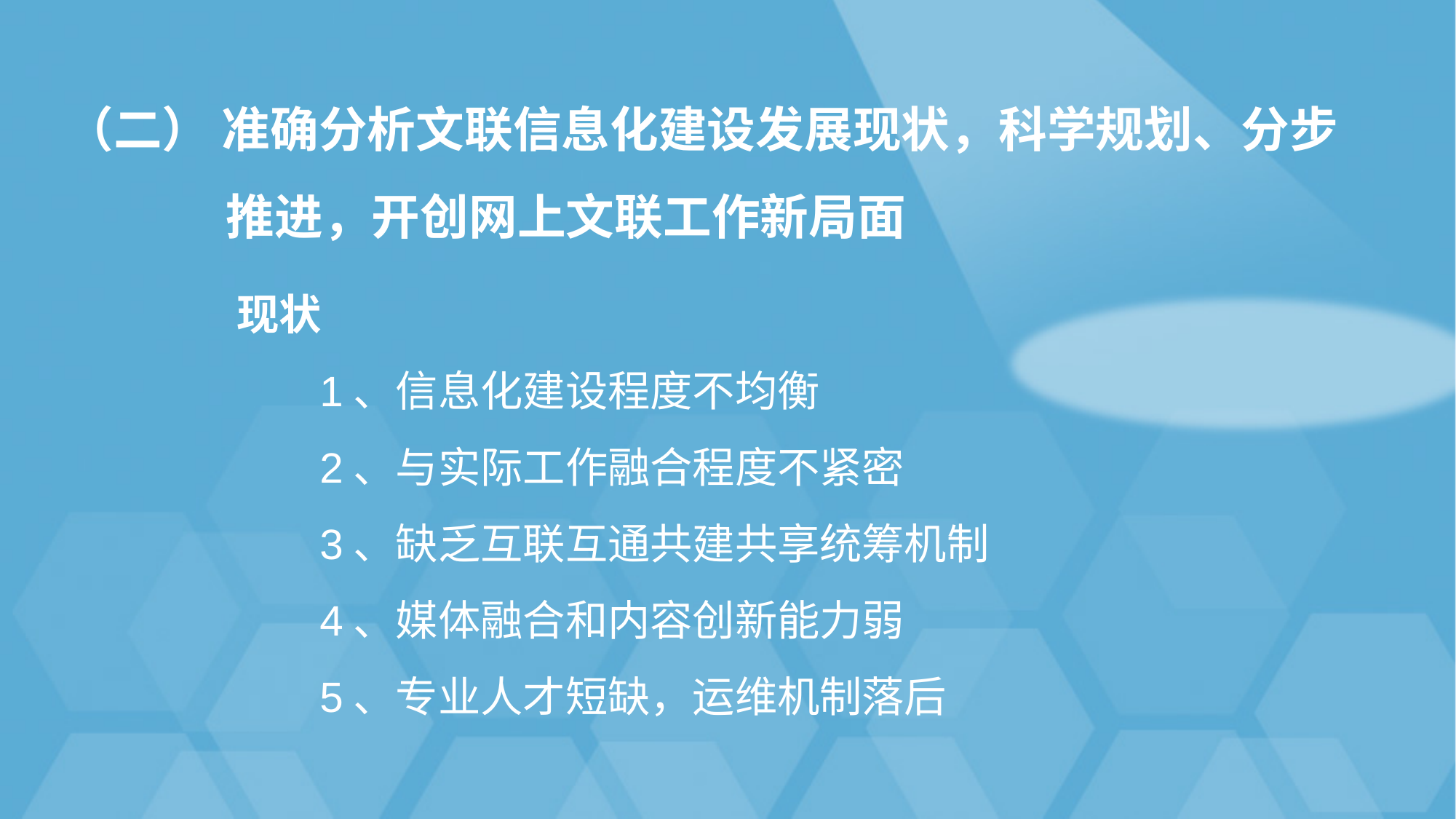

（二） 准确分析文联信息化建设发展现状，科学规划、分步推进，开创网上文联工作新局面
现状
       1、信息化建设程度不均衡
       2、与实际工作融合程度不紧密
       3、缺乏互联互通共建共享统筹机制
       4、媒体融合和内容创新能力弱
       5、专业人才短缺，运维机制落后